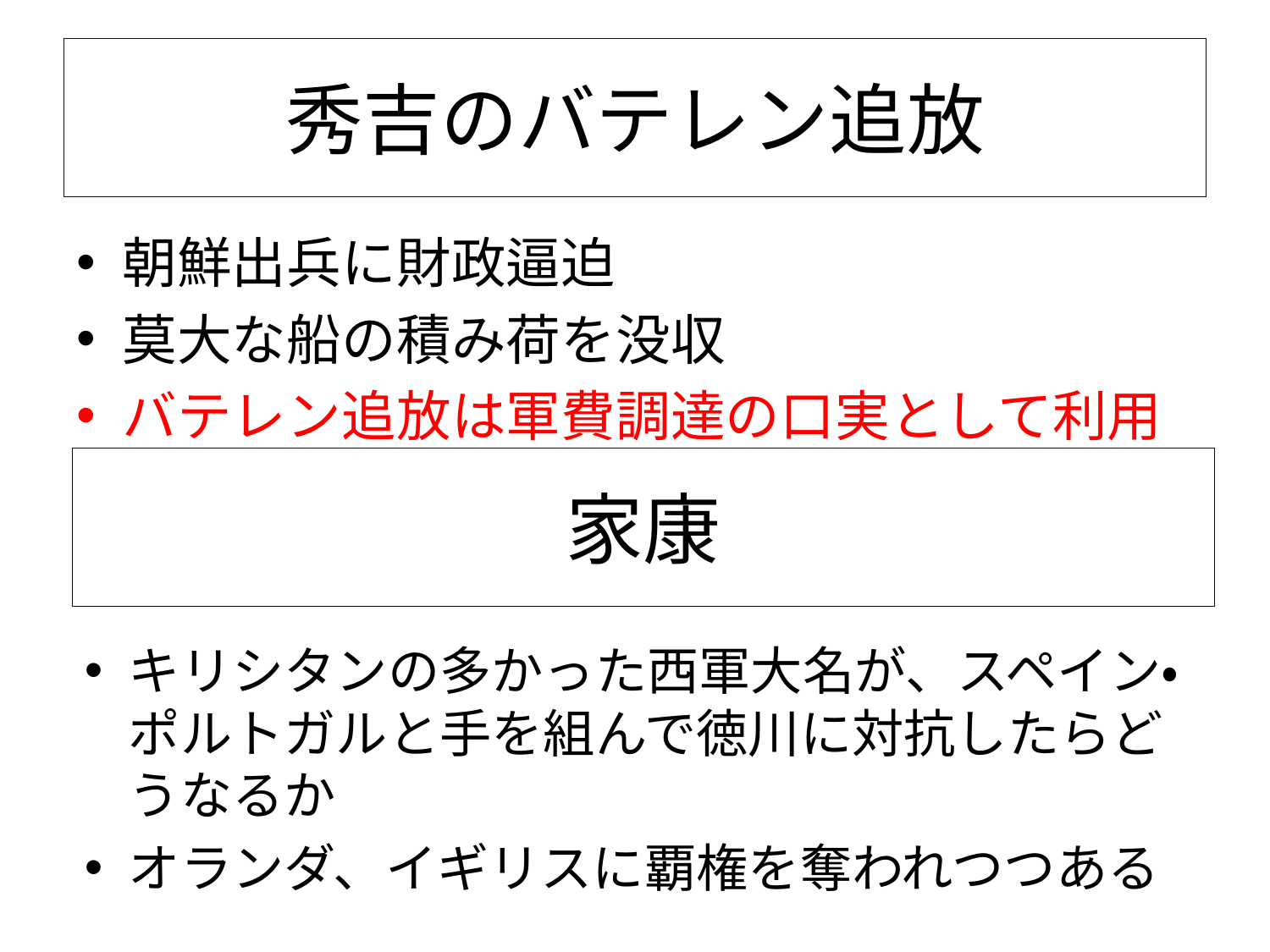

# 秀吉のバテレン追放
朝鮮出兵に財政逼迫
莫大な船の積み荷を没収
バテレン追放は軍費調達の口実として利用
家康
キリシタンの多かった西軍大名が、スペイン・ポルトガルと手を組んで徳川に対抗したらどうなるか
オランダ、イギリスに覇権を奪われつつある